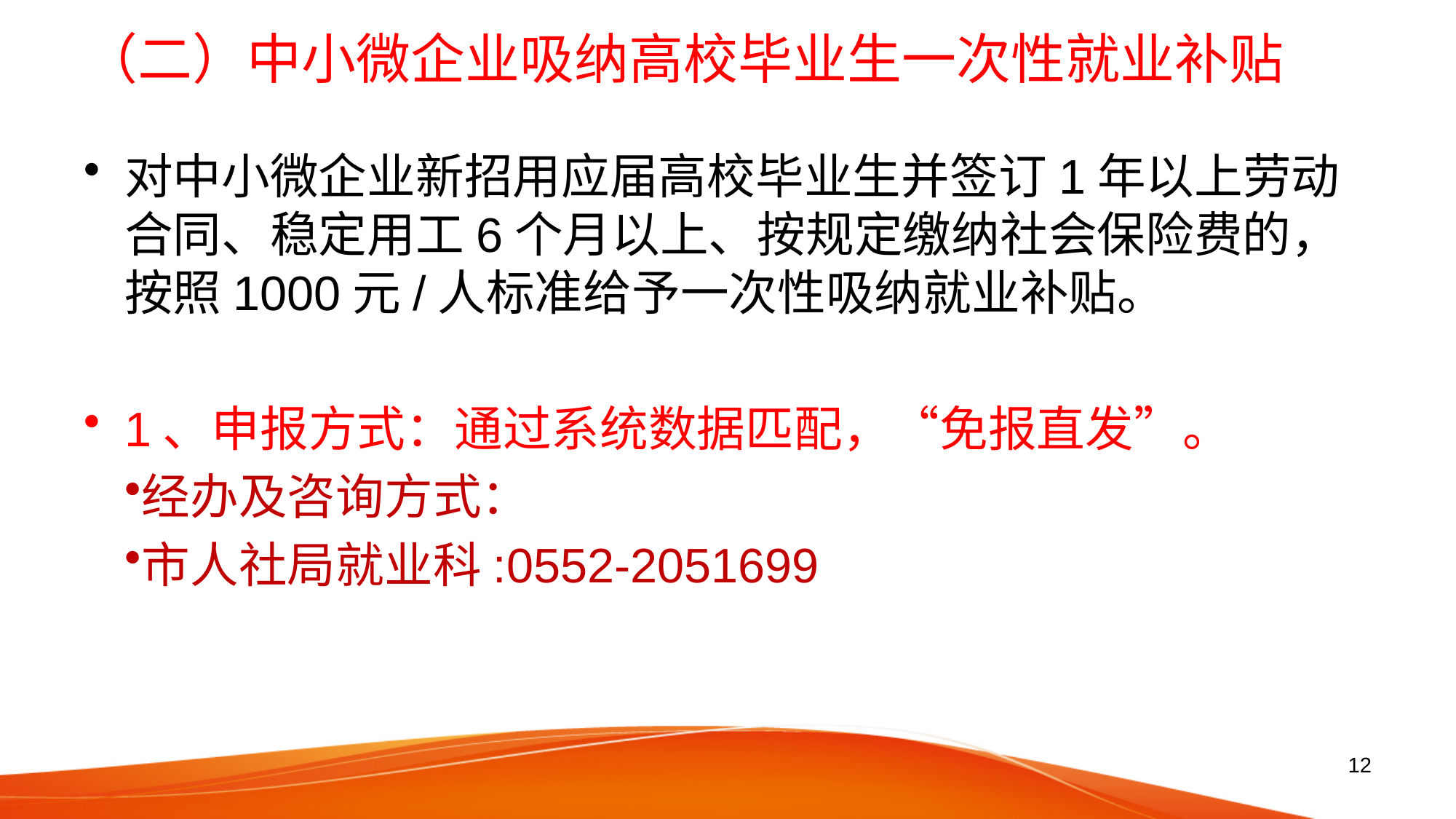

# （二）中小微企业吸纳高校毕业生一次性就业补贴
对中小微企业新招用应届高校毕业生并签订1年以上劳动合同、稳定用工6个月以上、按规定缴纳社会保险费的，按照1000元/人标准给予一次性吸纳就业补贴。

1、申报方式：通过系统数据匹配，“免报直发”。
经办及咨询方式：
市人社局就业科:0552-2051699

12